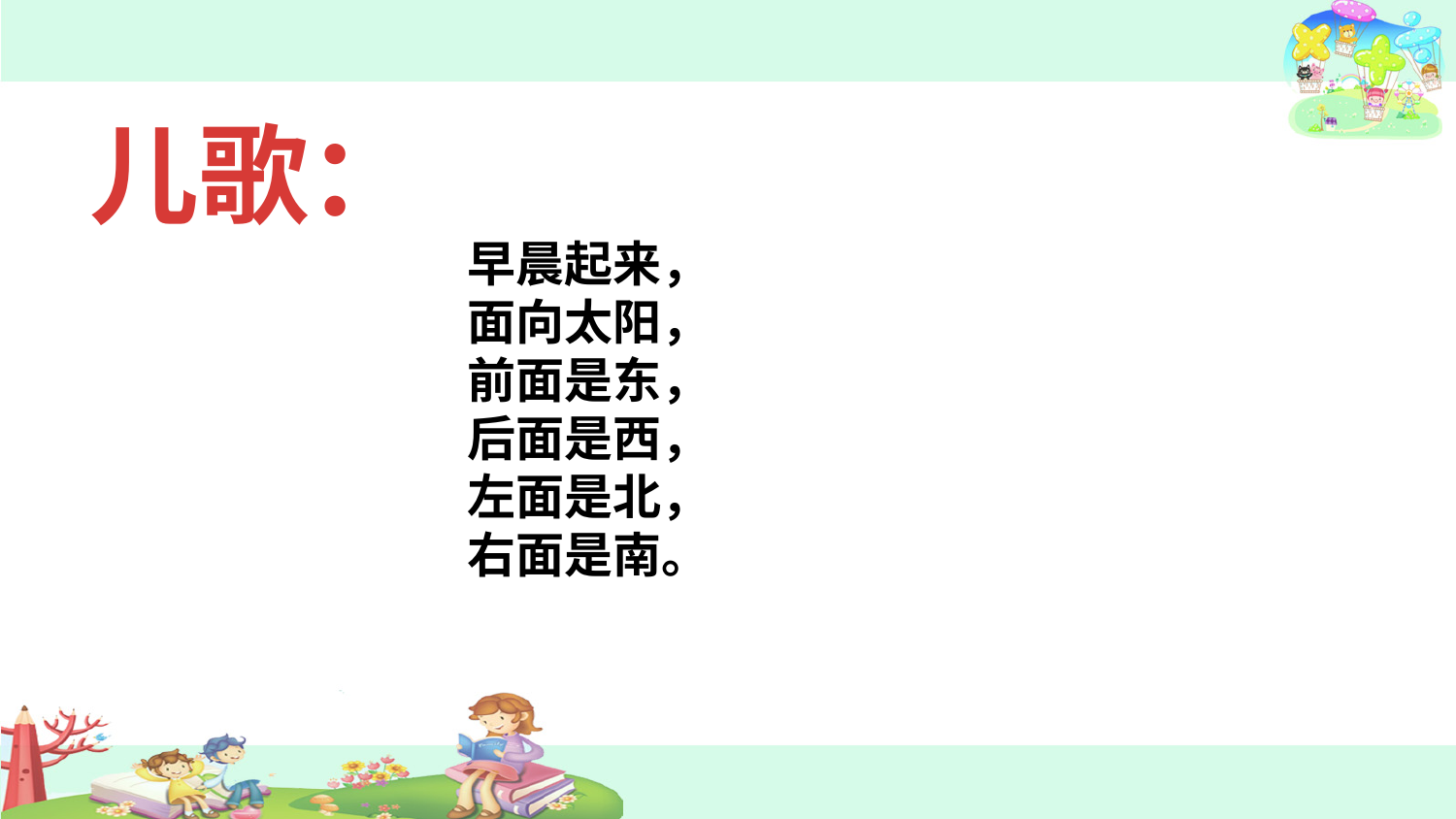

儿歌：
早晨起来，
面向太阳，
前面是东，
后面是西，
左面是北，
右面是南。